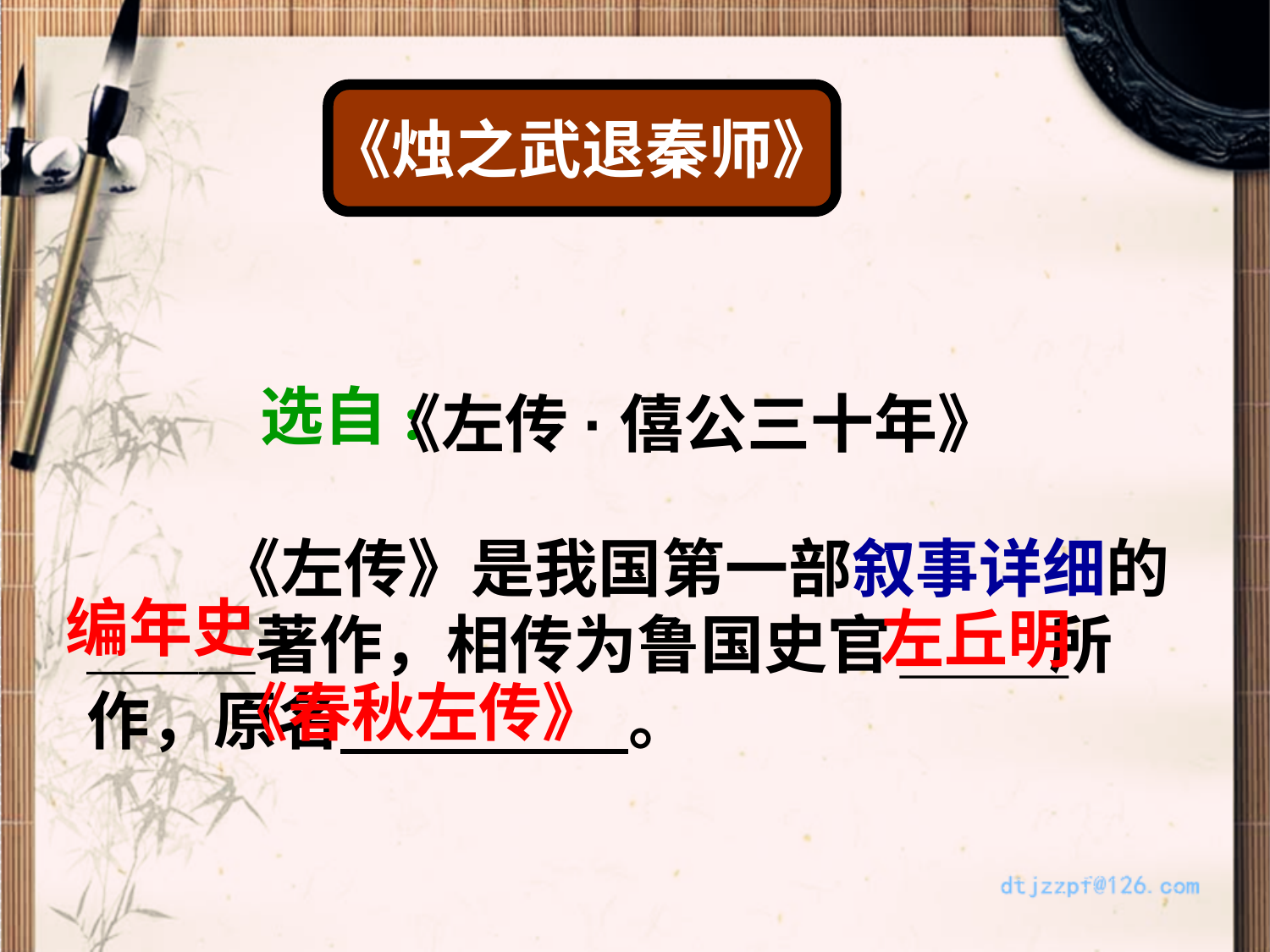

《烛之武退秦师》
           选自:

        《左传》是我国第一部叙事详细的＿＿＿著作，相传为鲁国史官           所作，原名                    。
《左传·僖公三十年》
编年史
左丘明
《春秋左传》